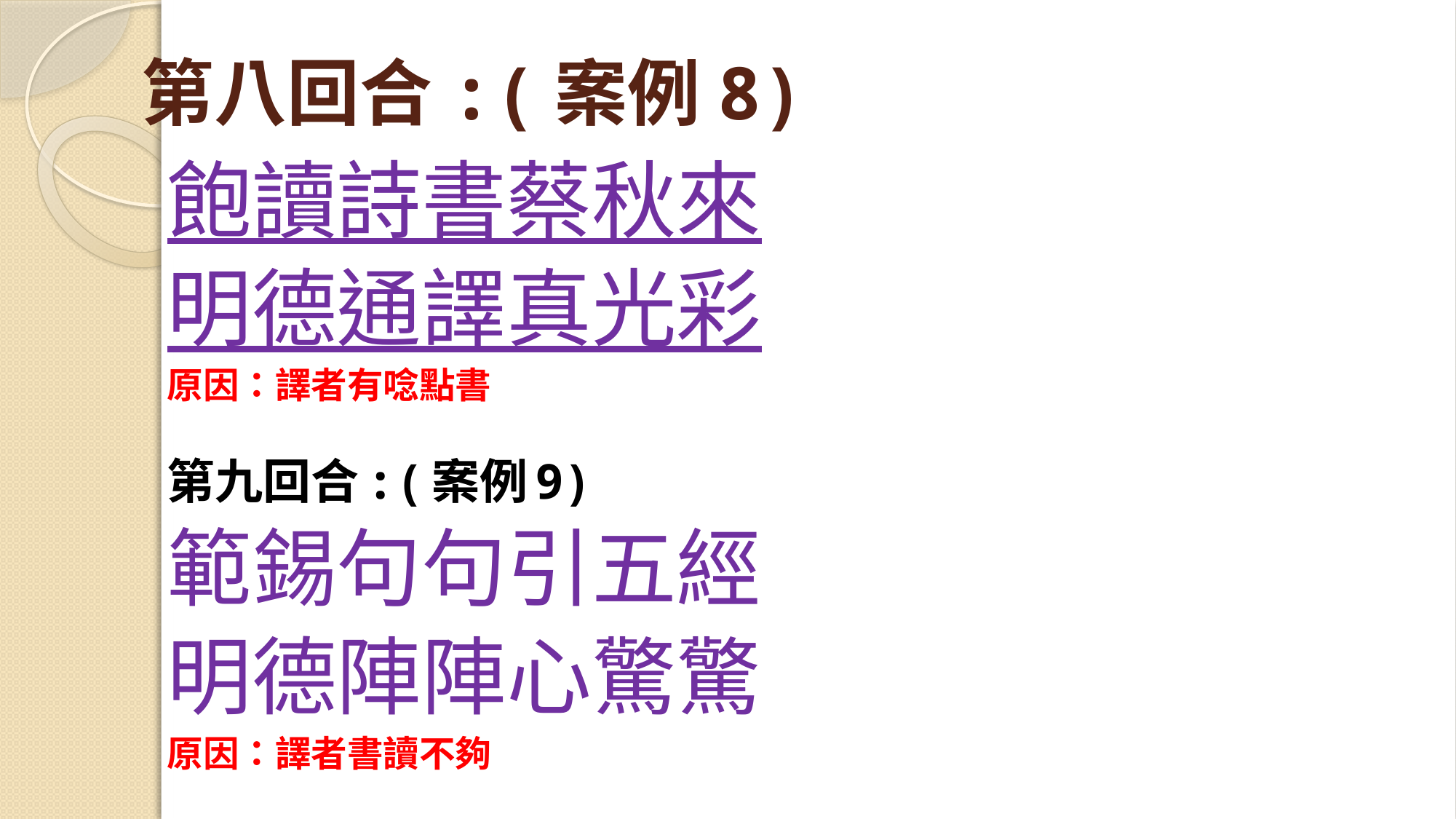

# 第八回合:(案例8)
飽讀詩書蔡秋來
明德通譯真光彩
原因：譯者有唸點書

第九回合:(案例9)
範錫句句引五經
明德陣陣心驚驚
原因：譯者書讀不夠